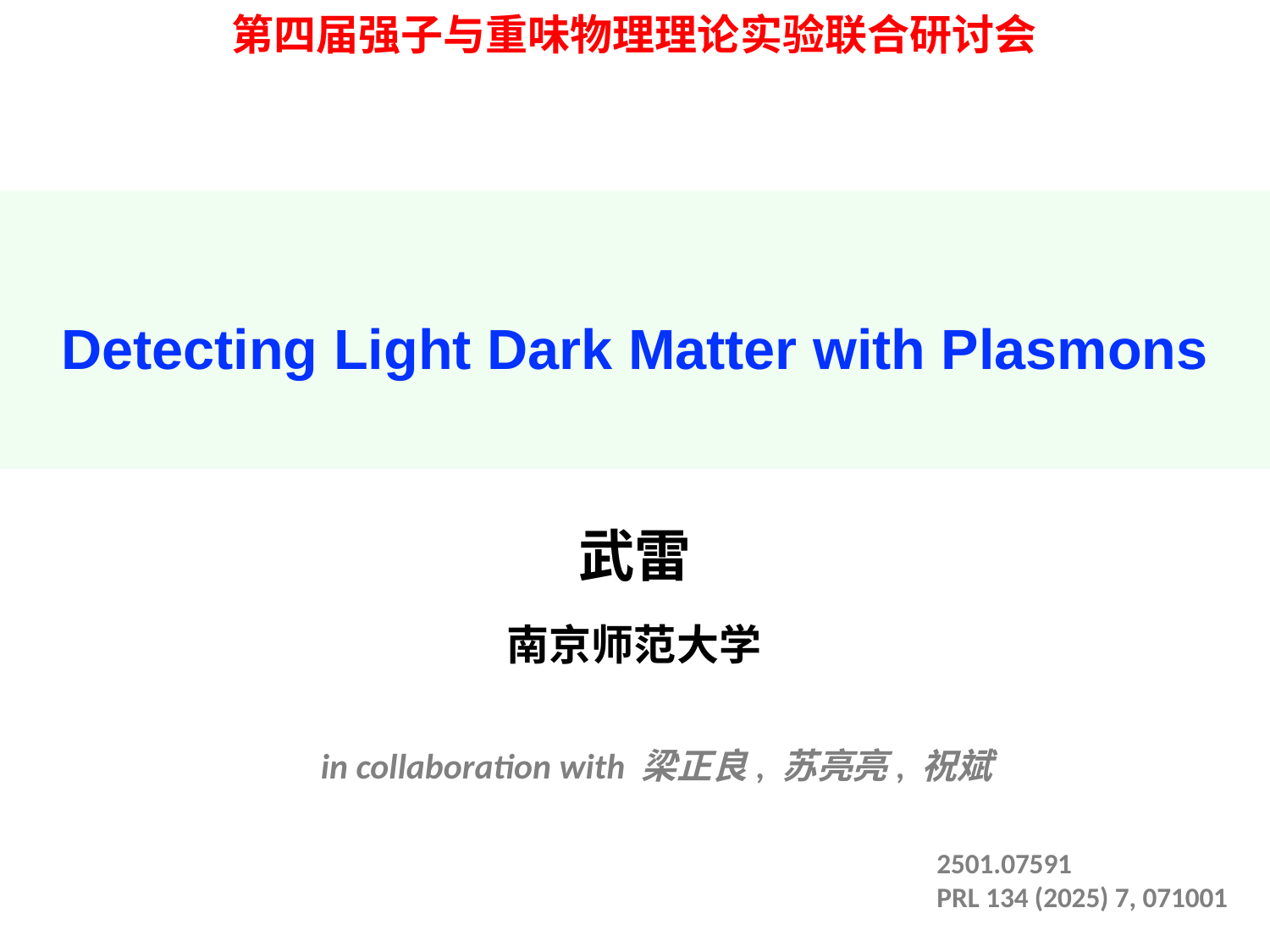

第四届强子与重味物理理论实验联合研讨会
# Detecting Light Dark Matter with Plasmons
武雷
南京师范大学
in collaboration with 梁正良, 苏亮亮, 祝斌
2501.07591
PRL 134 (2025) 7, 071001